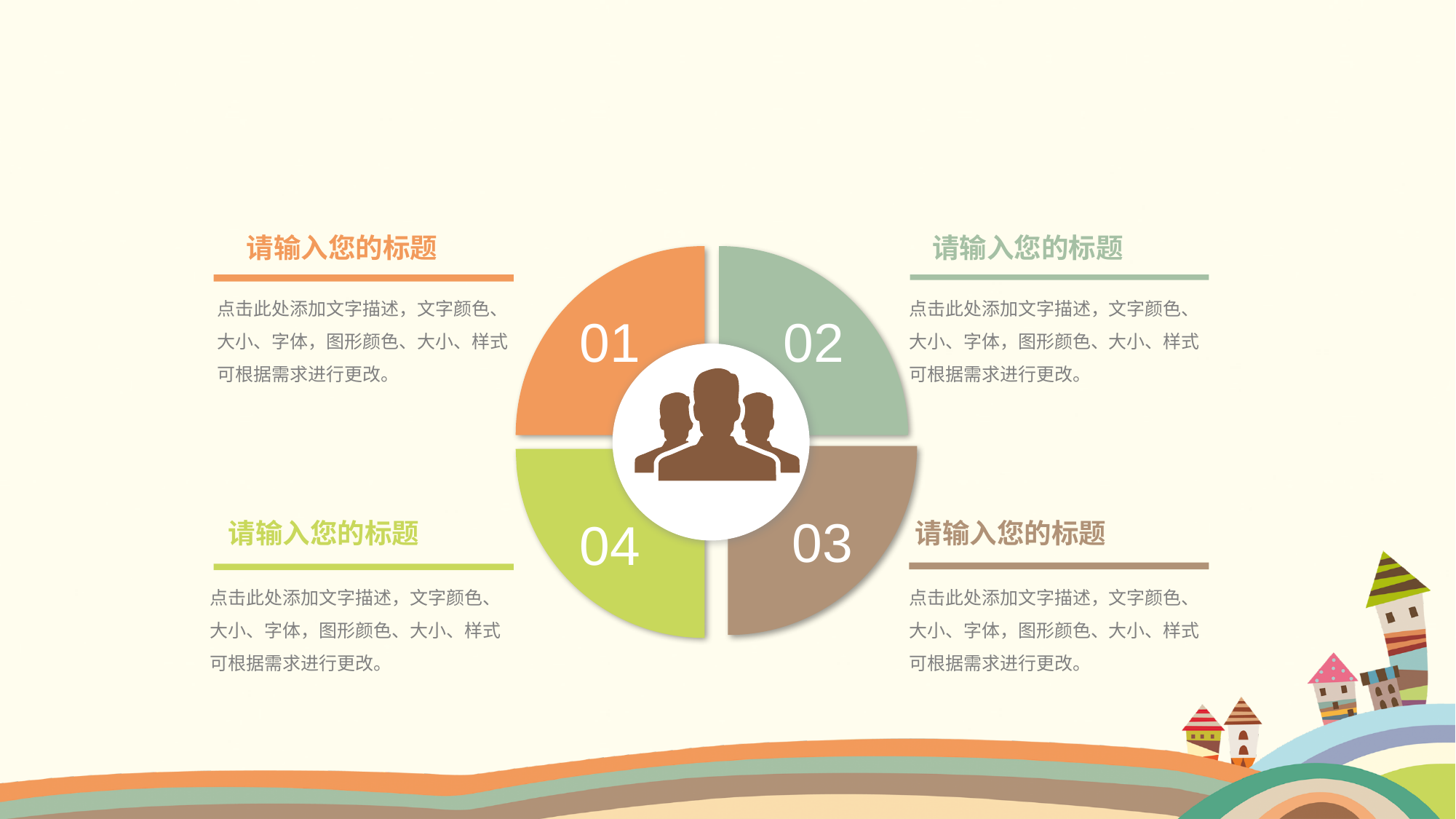

请输入您的标题
请输入您的标题
01
02

03
04

点击此处添加文字描述，文字颜色、大小、字体，图形颜色、大小、样式可根据需求进行更改。
点击此处添加文字描述，文字颜色、大小、字体，图形颜色、大小、样式可根据需求进行更改。
请输入您的标题
请输入您的标题

点击此处添加文字描述，文字颜色、大小、字体，图形颜色、大小、样式可根据需求进行更改。
点击此处添加文字描述，文字颜色、大小、字体，图形颜色、大小、样式可根据需求进行更改。